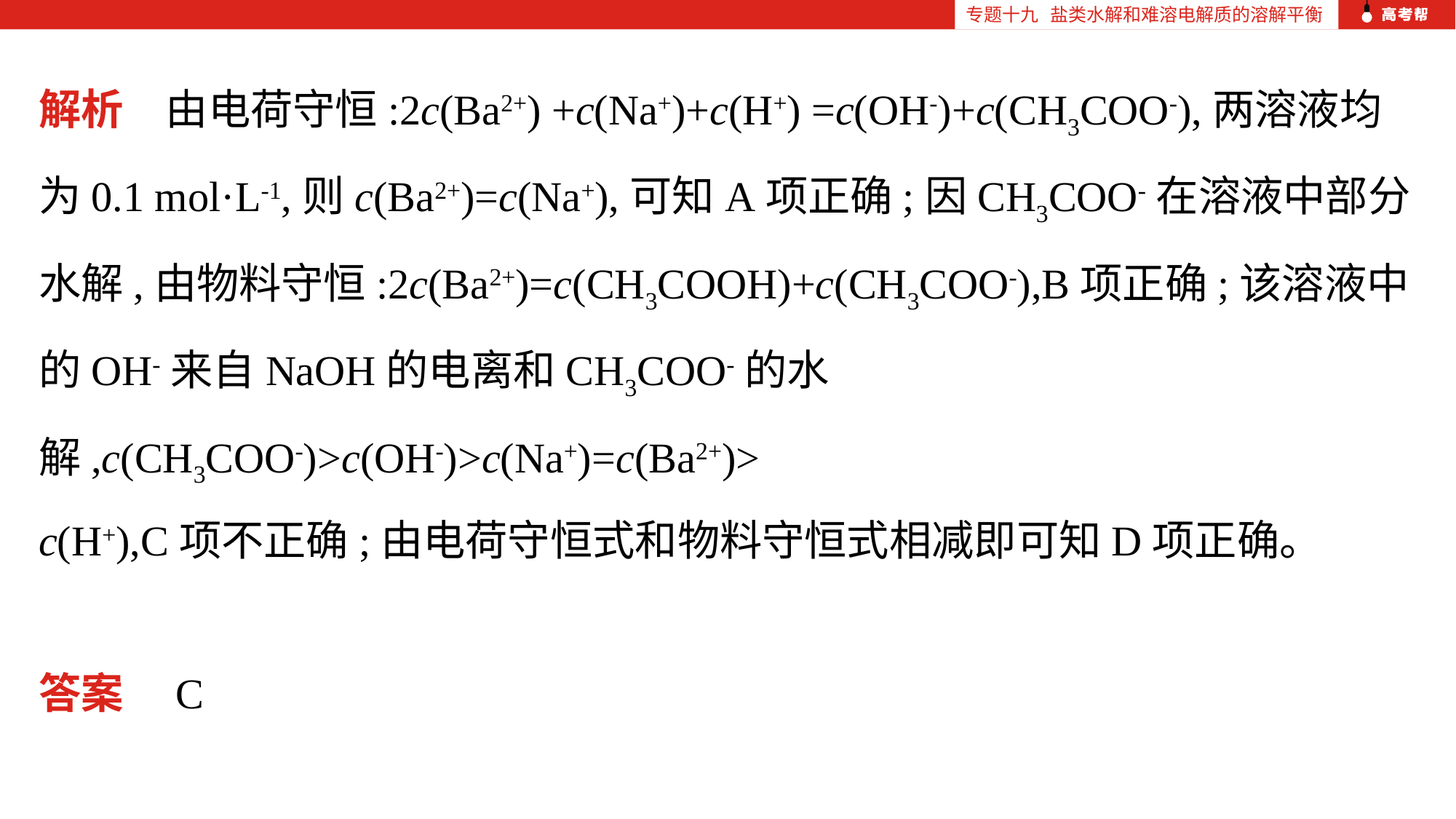

专题十九   盐类水解和难溶电解质的溶解平衡

解析　由电荷守恒:2c(Ba2+) +c(Na+)+c(H+) =c(OH-)+c(CH3COO-),两溶液均为0.1 mol·L-1,则c(Ba2+)=c(Na+),可知A项正确;因CH3COO-在溶液中部分水解,由物料守恒:2c(Ba2+)=c(CH3COOH)+c(CH3COO-),B项正确;该溶液中的OH-来自NaOH的电离和CH3COO-的水解,c(CH3COO-)>c(OH-)>c(Na+)=c(Ba2+)>
c(H+),C项不正确;由电荷守恒式和物料守恒式相减即可知D项正确。

答案　C